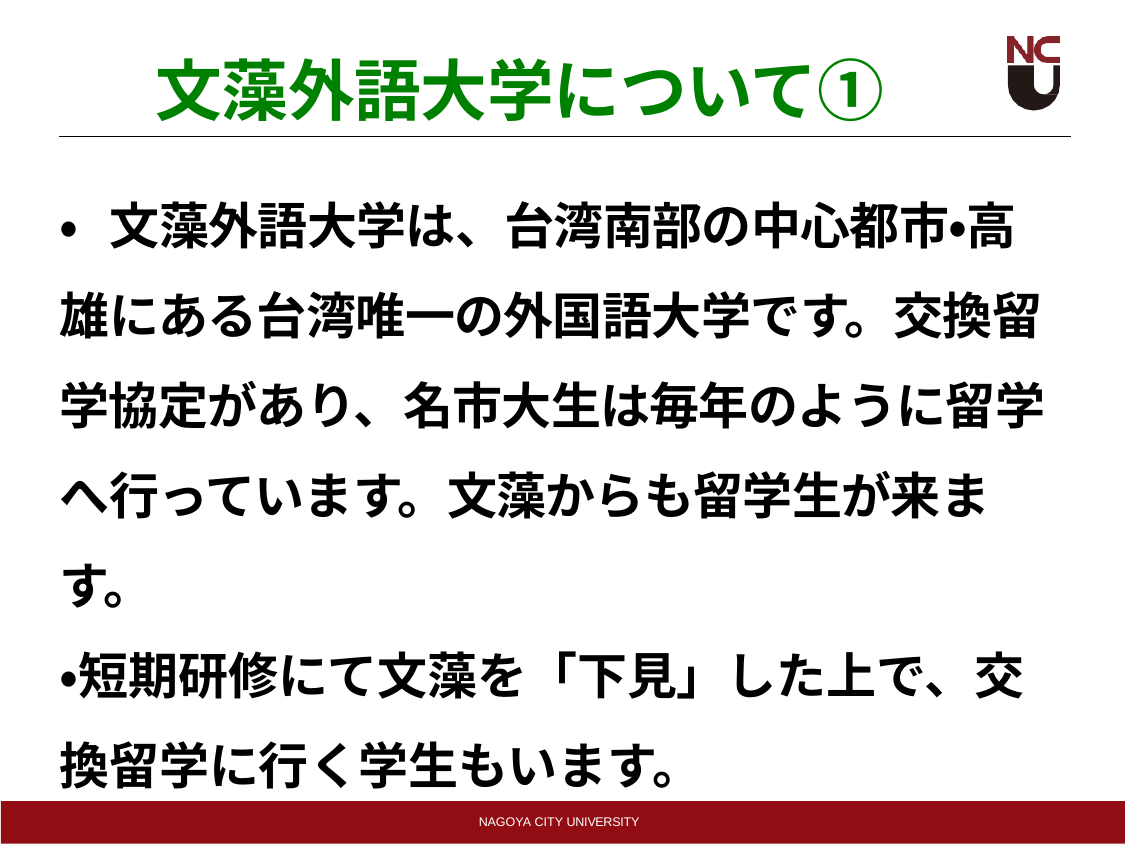

# 文藻外語大学について①
・文藻外語大学は、台湾南部の中心都市・高雄にある台湾唯一の外国語大学です。交換留学協定があり、名市大生は毎年のように留学へ行っています。文藻からも留学生が来ます。
・短期研修にて文藻を「下見」した上で、交換留学に行く学生もいます。
NAGOYA CITY UNIVERSITY